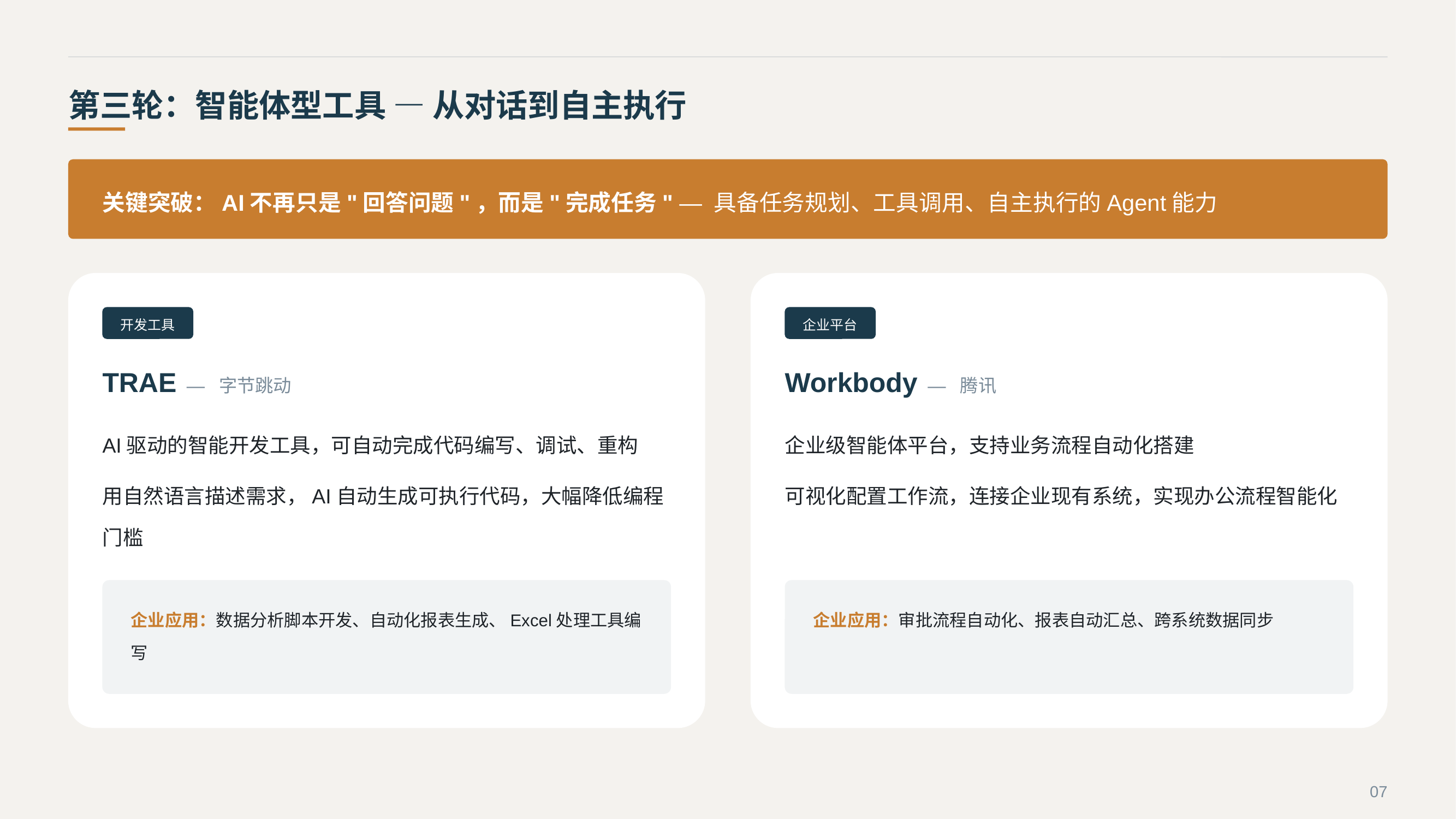

第三轮：智能体型工具 — 从对话到自主执行

关键突破：AI不再只是"回答问题"，而是"完成任务" — 具备任务规划、工具调用、自主执行的Agent能力

开发工具

企业平台
TRAE  —  字节跳动
Workbody  —  腾讯
AI驱动的智能开发工具，可自动完成代码编写、调试、重构
用自然语言描述需求，AI自动生成可执行代码，大幅降低编程门槛
企业级智能体平台，支持业务流程自动化搭建
可视化配置工作流，连接企业现有系统，实现办公流程智能化

企业应用：数据分析脚本开发、自动化报表生成、Excel处理工具编写
企业应用：审批流程自动化、报表自动汇总、跨系统数据同步
07